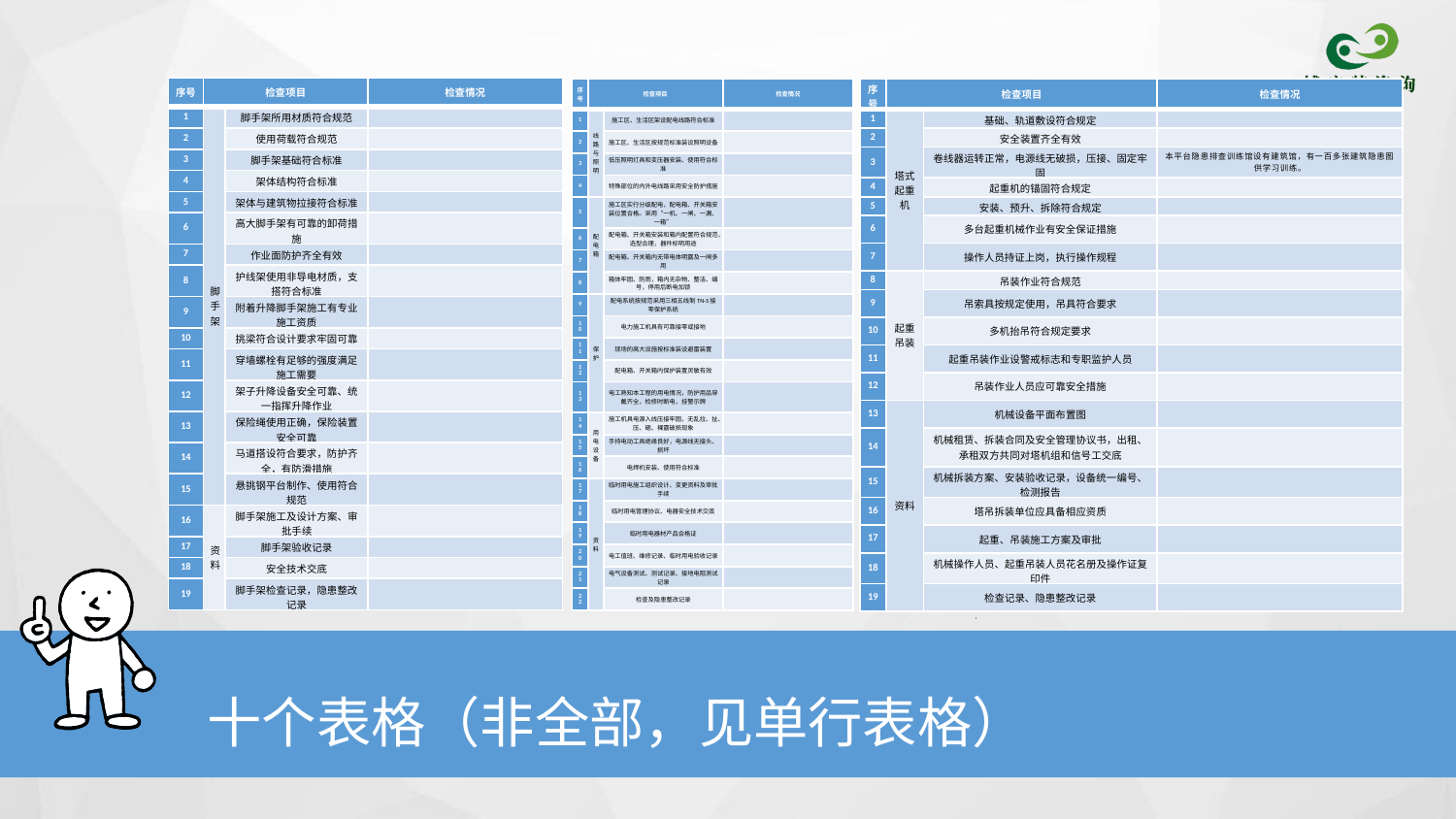

| 序号 | 检查项目 |  | 检查情况 |
| --- | --- | --- | --- |
| 1 | 脚手架 | 脚手架所用材质符合规范 |  |
| 2 |  | 使用荷载符合规范 |  |
| 3 |  | 脚手架基础符合标准 |  |
| 4 |  | 架体结构符合标准 |  |
| 5 |  | 架体与建筑物拉接符合标准 |  |
| 6 |  | 高大脚手架有可靠的卸荷措施 |  |
| 7 |  | 作业面防护齐全有效 |  |
| 8 |  | 护线架使用非导电材质，支搭符合标准 |  |
| 9 |  | 附着升降脚手架施工有专业施工资质 |  |
| 10 |  | 挑梁符合设计要求牢固可靠 |  |
| 11 |  | 穿墙螺栓有足够的强度满足施工需要 |  |
| 12 |  | 架子升降设备安全可靠、统一指挥升降作业 |  |
| 13 |  | 保险绳使用正确，保险装置安全可靠 |  |
| 14 |  | 马道搭设符合要求，防护齐全，有防滑措施 |  |
| 15 |  | 悬挑钢平台制作、使用符合规范 |  |
| 16 | 资料 | 脚手架施工及设计方案、审批手续 |  |
| 17 |  | 脚手架验收记录 |  |
| 18 |  | 安全技术交底 |  |
| 19 |  | 脚手架检查记录，隐患整改记录 |  |
| 序号 | 检查项目 |  | 检查情况 |
| --- | --- | --- | --- |
| 1 | 塔式起重机 | 基础、轨道敷设符合规定 |  |
| 2 |  | 安全装置齐全有效 |  |
| 3 |  | 卷线器运转正常，电源线无破损，压接、固定牢固 | 本平台隐患排查训练馆设有建筑馆，有一百多张建筑隐患图供学习训练。 |
| 4 |  | 起重机的锚固符合规定 |  |
| 5 |  | 安装、预升、拆除符合规定 |  |
| 6 |  | 多台起重机械作业有安全保证措施 |  |
| 7 |  | 操作人员持证上岗，执行操作规程 |  |
| 8 | 起重吊装 | 吊装作业符合规范 |  |
| 9 |  | 吊索具按规定使用，吊具符合要求 |  |
| 10 |  | 多机抬吊符合规定要求 |  |
| 11 |  | 起重吊装作业设警戒标志和专职监护人员 |  |
| 12 |  | 吊装作业人员应可靠安全措施 |  |
| 13 | 资料 | 机械设备平面布置图 |  |
| 14 |  | 机械租赁、拆装合同及安全管理协议书，出租、承租双方共同对塔机组和信号工交底 |  |
| 15 |  | 机械拆装方案、安装验收记录，设备统一编号、检测报告 |  |
| 16 |  | 塔吊拆装单位应具备相应资质 |  |
| 17 |  | 起重、吊装施工方案及审批 |  |
| 18 |  | 机械操作人员、起重吊装人员花名册及操作证复印件 |  |
| 19 |  | 检查记录、隐患整改记录 |  |
| 序号 | 检查项目 |  | 检查情况 |
| --- | --- | --- | --- |
| 1 | 线路与照明 | 施工区、生活区架设配电线路符合标准 |  |
| 2 |  | 施工区、生活区按规范标准装设照明设备 |  |
| 3 |  | 低压照明灯具和变压器安装、使用符合标准 |  |
| 4 |  | 特殊部位的内外电线路采用安全防护措施 |  |
| 5 | 配电箱 | 施工区实行分级配电，配电箱、开关箱安装位置合格。采用“一机、一闸、一漏、一箱” |  |
| 6 |  | 配电箱、开关箱安装和箱内配置符合规范，选型合理，器件标明用途 |  |
| 7 |  | 配电箱、开关箱内无带电体明露及一闸多用 |  |
| 8 |  | 箱体牢固、防雨，箱内无杂物、整洁、编号，停用后断电加锁 |  |
| 9 | 保护 | 配电系统按规范采用三相五线制TN-S接零保护系统 |  |
| 10 |  | 电力施工机具有可靠接零或接地 |  |
| 11 |  | 现场的高大设施按标准装设避雷装置 |  |
| 12 |  | 配电箱、开关箱内保护装置灵敏有效 |  |
| 13 |  | 电工熟知本工程的用电情况，防护用品穿戴齐全，检修时断电，挂警示牌 |  |
| 14 | 用电设备 | 施工机具电源入线压接牢固，无乱拉、扯、压、砸、裸露破损现象 |  |
| 15 |  | 手持电动工具绝缘良好，电源线无接头、损坏 |  |
| 16 |  | 电焊机安装、使用符合标准 |  |
| 17 | 资料 | 临时用电施工组织设计、变更资料及审批手续 |  |
| 18 |  | 临时用电管理协议、电器安全技术交底 |  |
| 19 |  | 临时用电器材产品合格证 |  |
| 20 |  | 电工值班、维修记录、临时用电验收记录 |  |
| 21 |  | 电气设备测试、测试记录、接地电阻测试记录 |  |
| 22 |  | 检查及隐患整改记录 |  |

十个表格（非全部，见单行表格）